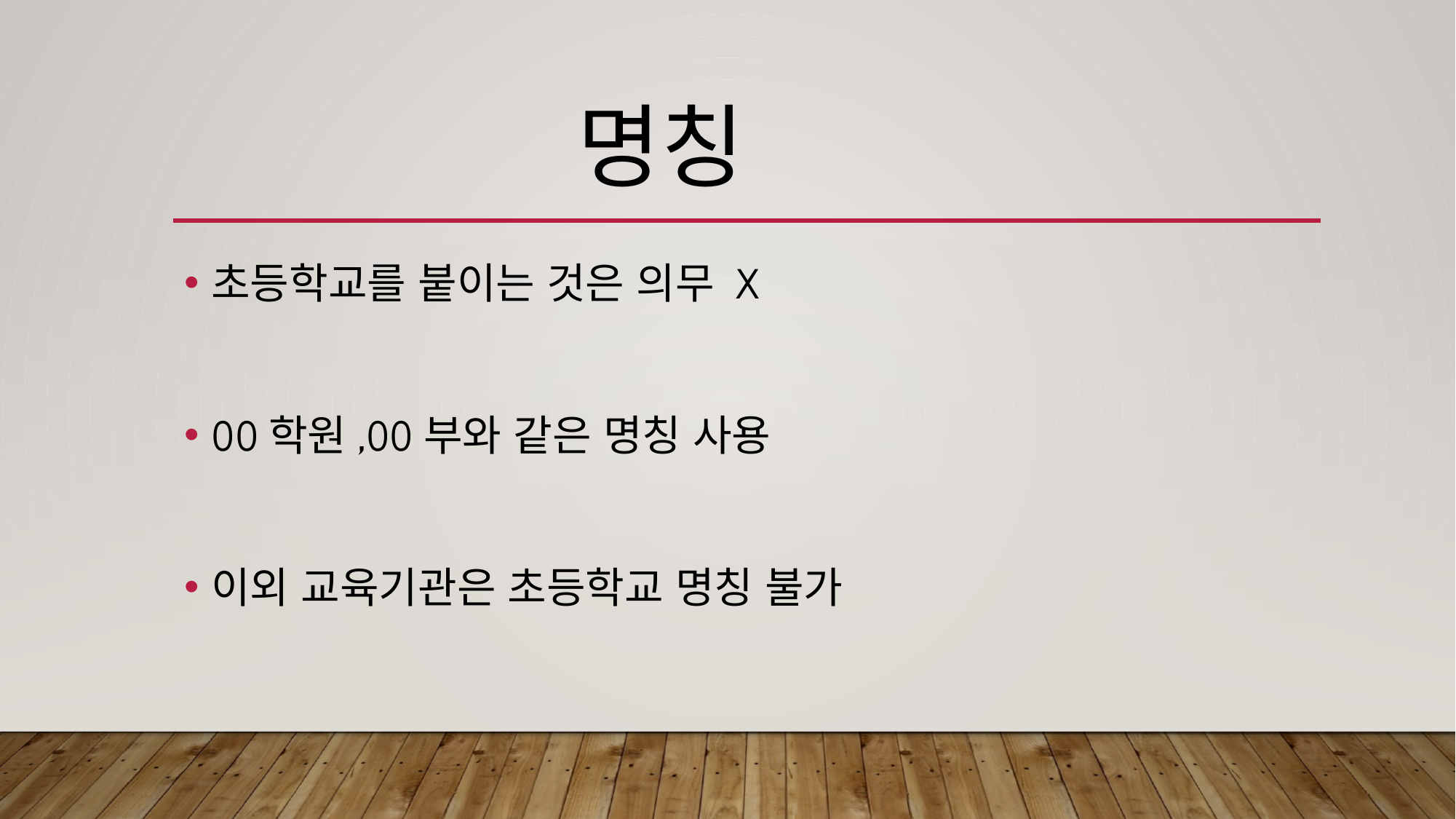

# 명칭
초등학교를 붙이는 것은 의무 X

00학원,00부와 같은 명칭 사용

이외 교육기관은 초등학교 명칭 불가